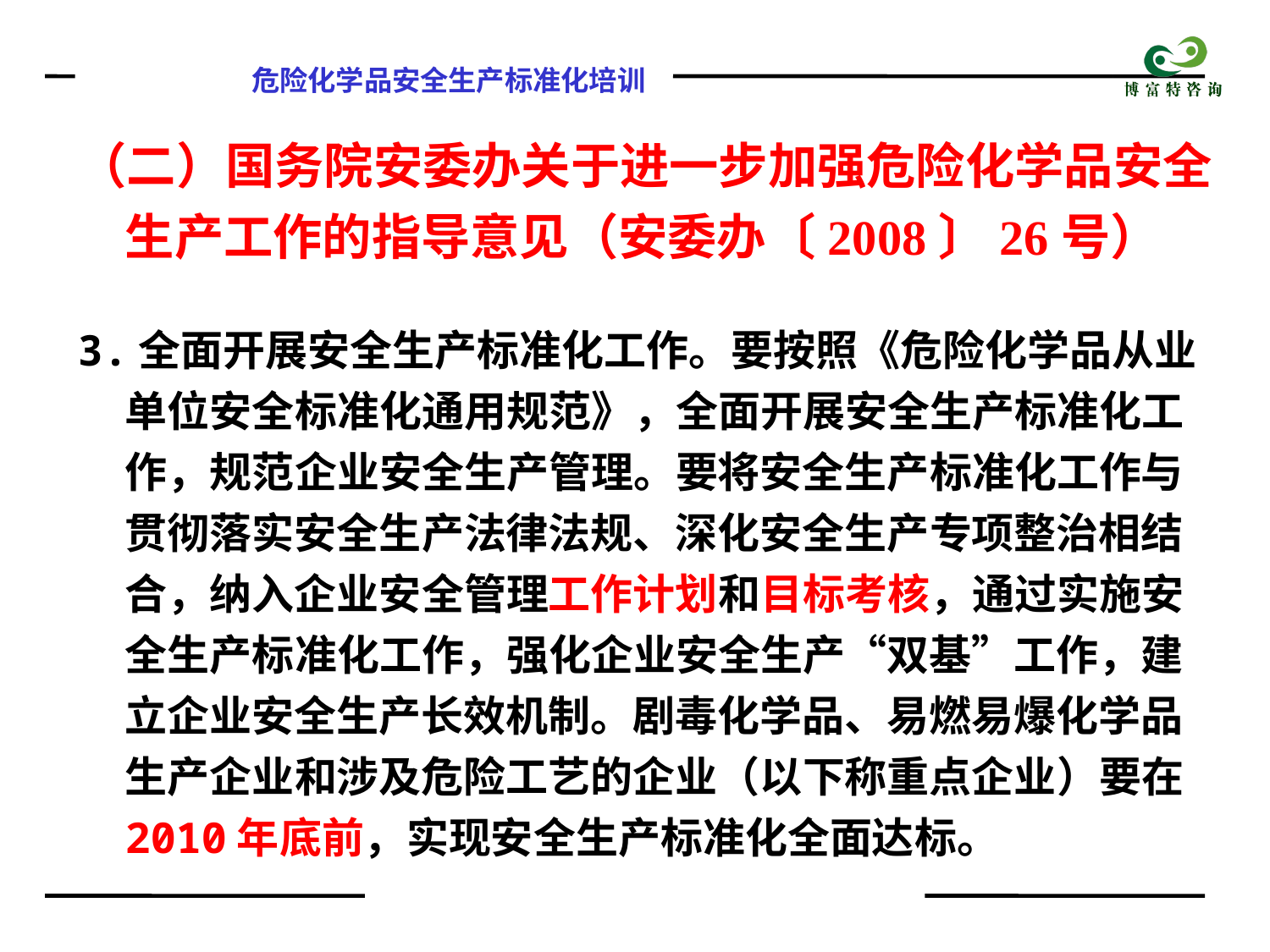

（二）国务院安委办关于进一步加强危险化学品安全生产工作的指导意见（安委办〔2008〕26号）

3.全面开展安全生产标准化工作。要按照《危险化学品从业单位安全标准化通用规范》，全面开展安全生产标准化工作，规范企业安全生产管理。要将安全生产标准化工作与贯彻落实安全生产法律法规、深化安全生产专项整治相结合，纳入企业安全管理工作计划和目标考核，通过实施安全生产标准化工作，强化企业安全生产“双基”工作，建立企业安全生产长效机制。剧毒化学品、易燃易爆化学品生产企业和涉及危险工艺的企业（以下称重点企业）要在2010年底前，实现安全生产标准化全面达标。